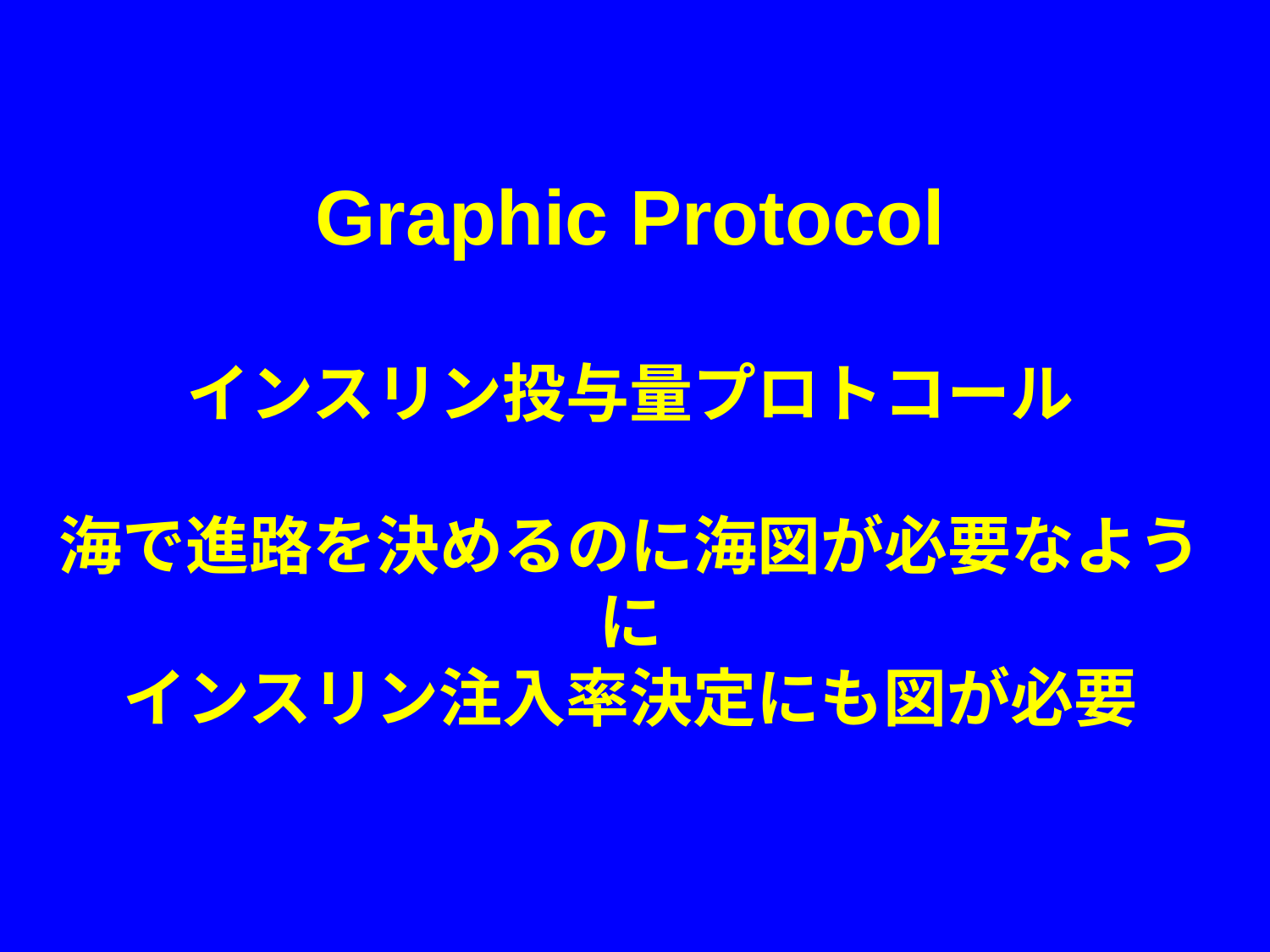

# Graphic Protocol インスリン投与量プロトコール 海で進路を決めるのに海図が必要なように インスリン注入率決定にも図が必要